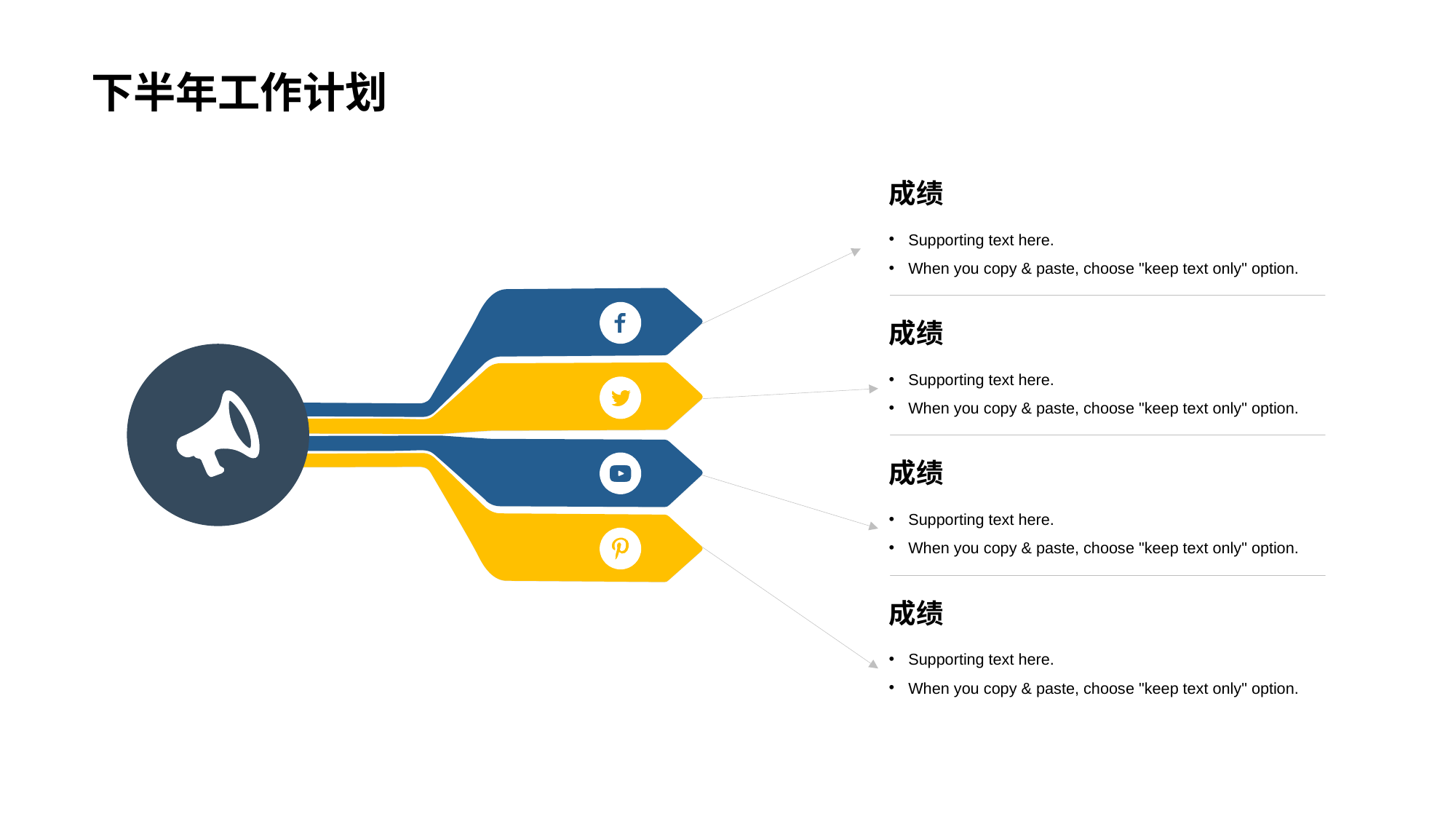

# 下半年工作计划
成绩
Supporting text here.
When you copy & paste, choose "keep text only" option.

成绩
Supporting text here.
When you copy & paste, choose "keep text only" option.
成绩
Supporting text here.
When you copy & paste, choose "keep text only" option.
成绩
Supporting text here.
When you copy & paste, choose "keep text only" option.